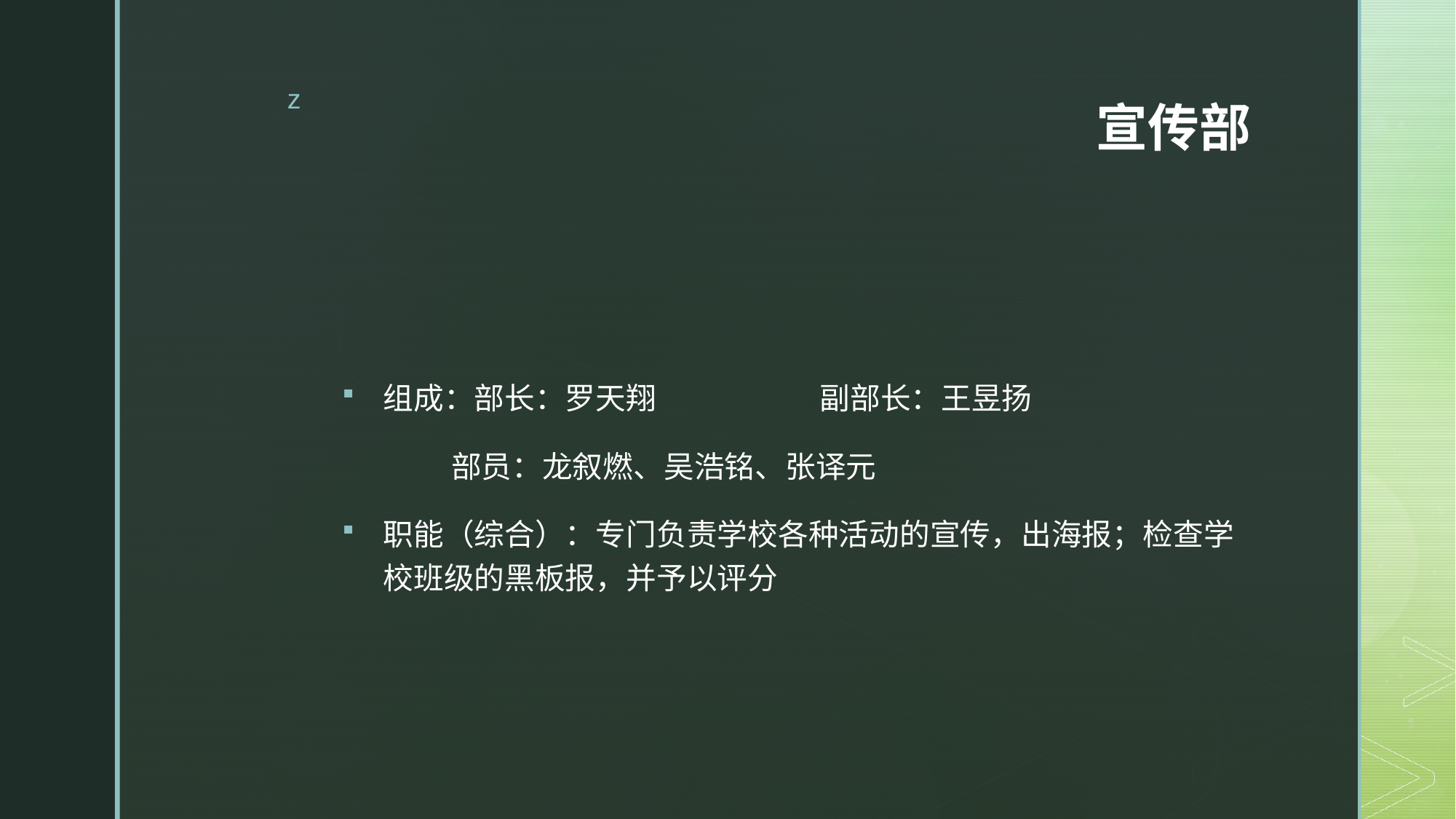

# 宣传部
组成：部长：罗天翔		副部长：王昱扬
	部员：龙叙燃、吴浩铭、张译元
职能（综合）：专门负责学校各种活动的宣传，出海报；检查学校班级的黑板报，并予以评分